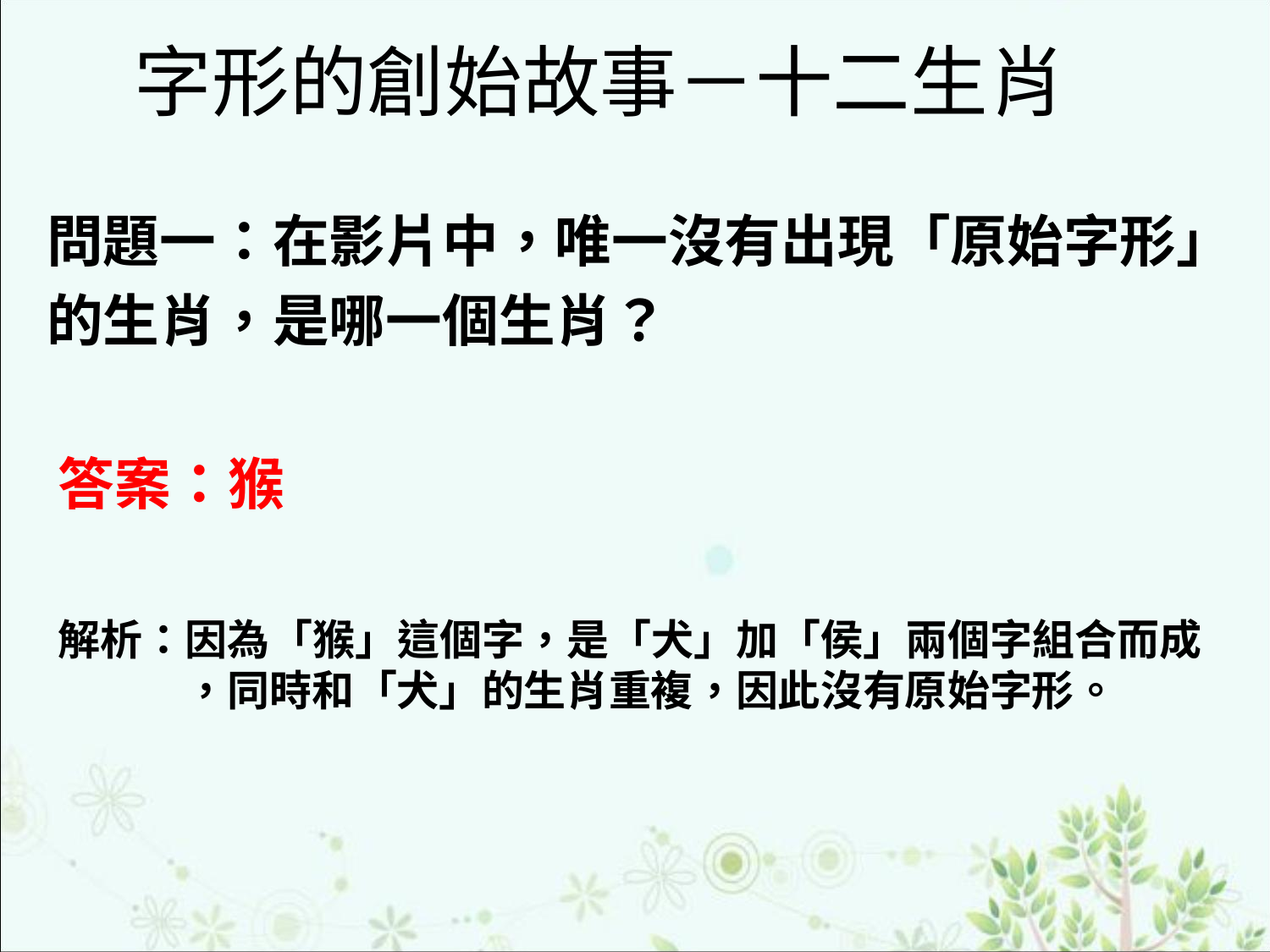

# 字形的創始故事－十二生肖
問題一：在影片中，唯一沒有出現「原始字形」
的生肖，是哪一個生肖？
答案：猴

解析：因為「猴」這個字，是「犬」加「侯」兩個字組合而成
　　　，同時和「犬」的生肖重複，因此沒有原始字形。